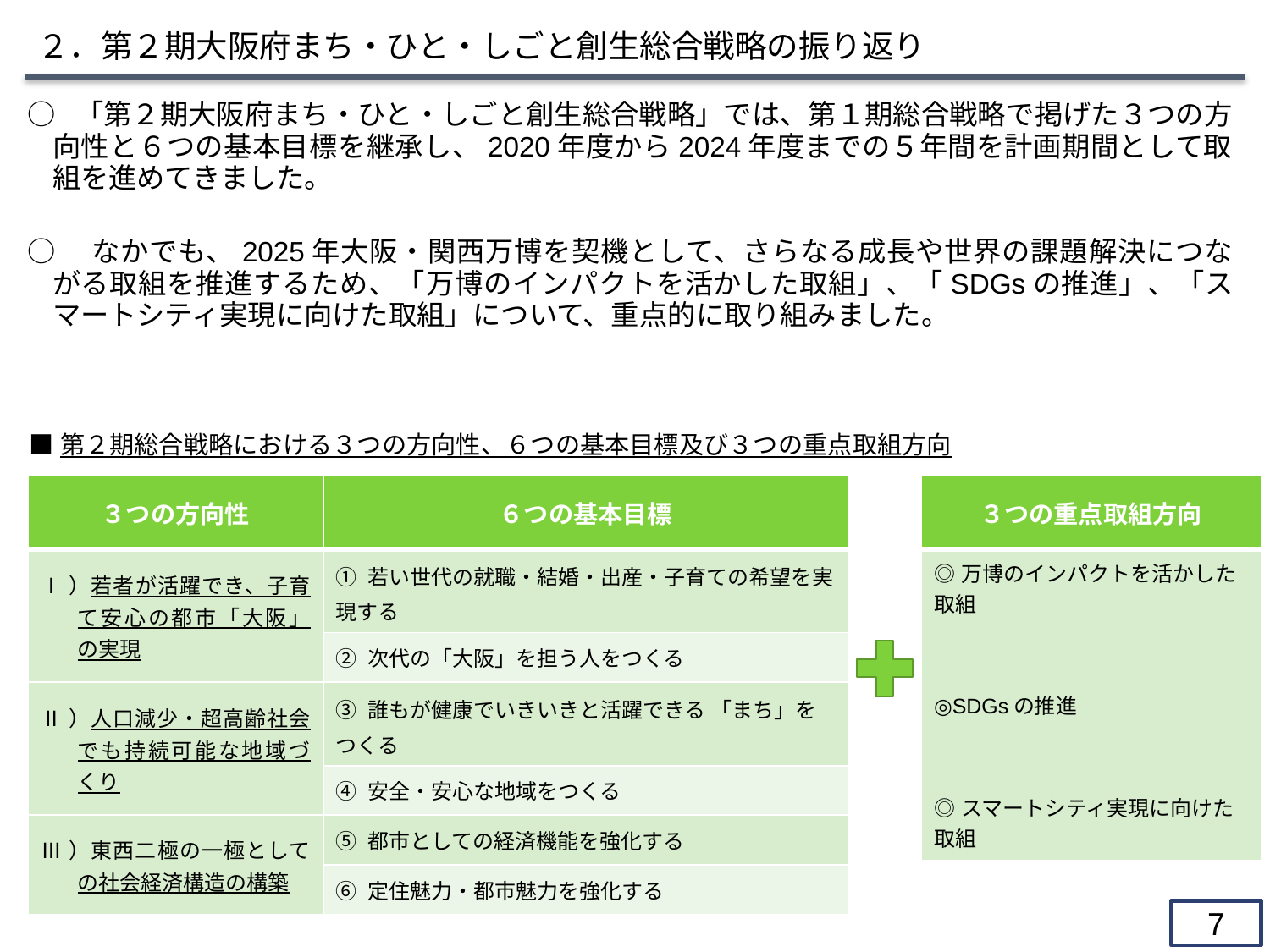

２．第２期大阪府まち・ひと・しごと創生総合戦略の振り返り
○  「第２期大阪府まち・ひと・しごと創生総合戦略」では、第１期総合戦略で掲げた３つの方向性と６つの基本目標を継承し、2020年度から2024年度までの５年間を計画期間として取組を進めてきました。

○　なかでも、2025年大阪・関西万博を契機として、さらなる成長や世界の課題解決につながる取組を推進するため、「万博のインパクトを活かした取組」、「SDGsの推進」、「スマートシティ実現に向けた取組」について、重点的に取り組みました。
■第２期総合戦略における３つの方向性、６つの基本目標及び３つの重点取組方向
| ３つの方向性 | ６つの基本目標 |
| --- | --- |
| Ⅰ）若者が活躍でき、子育て安心の都市「大阪」の実現 | ① 若い世代の就職・結婚・出産・子育ての希望を実現する |
|  | ② 次代の「大阪」を担う人をつくる |
| Ⅱ）人口減少・超高齢社会でも持続可能な地域づくり | ③ 誰もが健康でいきいきと活躍できる 「まち」をつくる |
|  | ④ 安全・安心な地域をつくる |
| Ⅲ）東西二極の一極としての社会経済構造の構築 | ⑤ 都市としての経済機能を強化する |
|  | ⑥ 定住魅力・都市魅力を強化する |
| ３つの重点取組方向 |
| --- |
| ◎万博のインパクトを活かした取組 ◎SDGsの推進 ◎スマートシティ実現に向けた取組 |

7